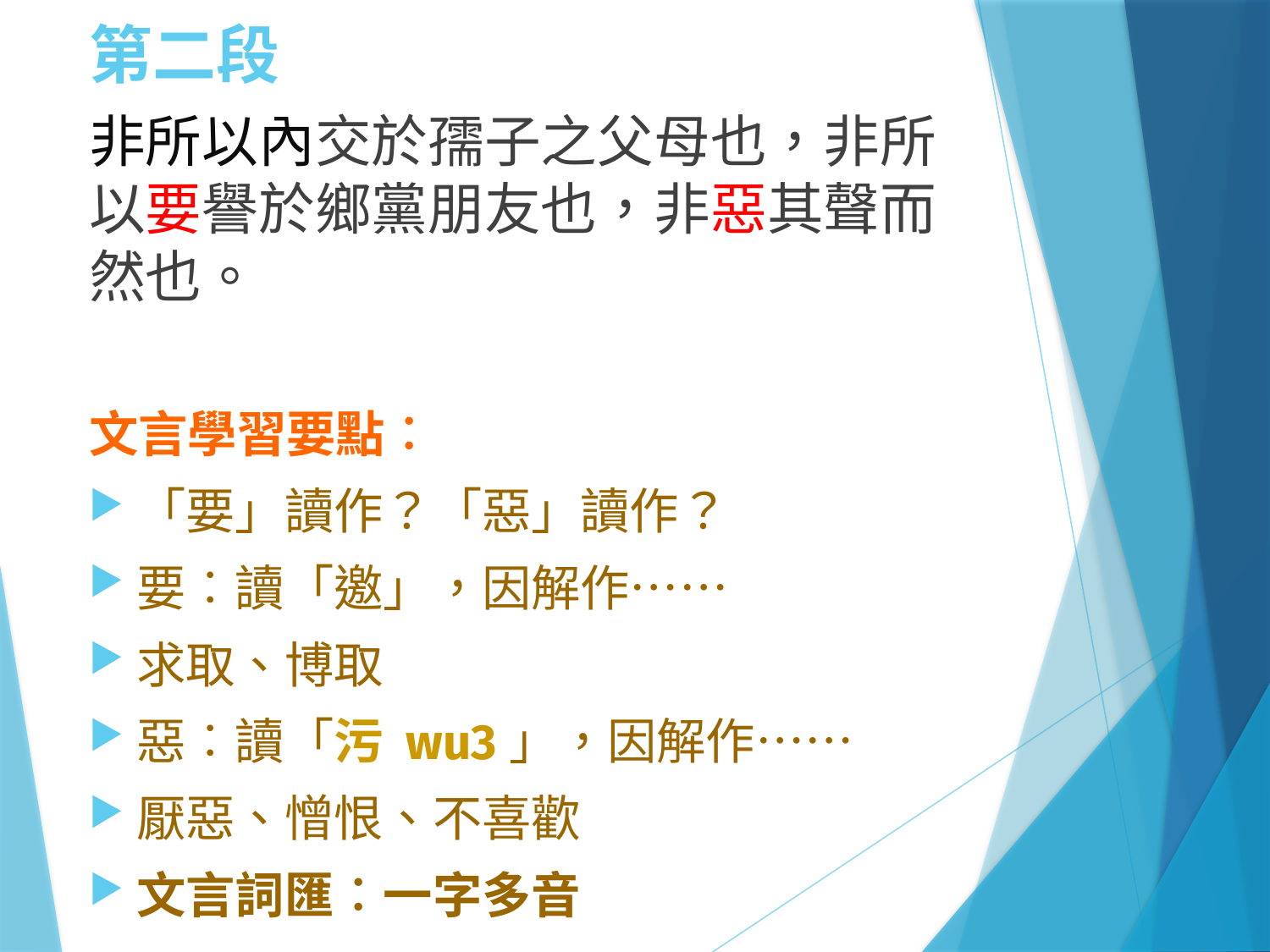

# 第二段
非所以內交於孺子之父母也，非所以要譽於鄉黨朋友也，非惡其聲而然也。

文言學習要點︰
「要」讀作？「惡」讀作？
要︰讀「邀」，因解作……
求取、博取
惡︰讀「污 wu3」，因解作……
厭惡、憎恨、不喜歡
文言詞匯︰一字多音